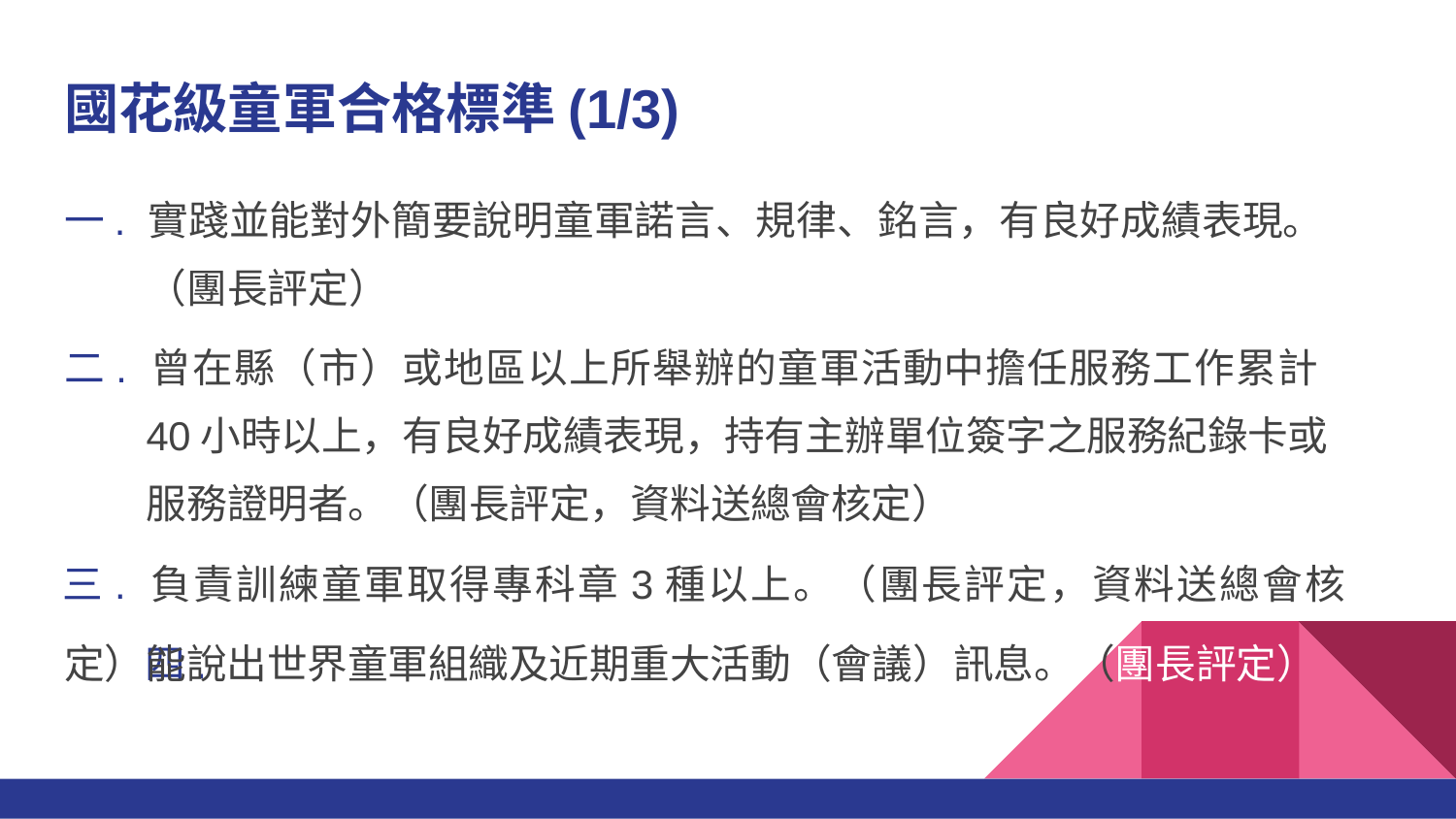

# 國花級童軍合格標準(1/3)
一.	實踐並能對外簡要說明童軍諾言、規律、銘言，有良好成績表現。
（團長評定）
二. 曾在縣（市）或地區以上所舉辦的童軍活動中擔任服務工作累計40小時以上，有良好成績表現，持有主辦單位簽字之服務紀錄卡或服務證明者。（團長評定，資料送總會核定）
三. 負責訓練童軍取得專科章3種以上。（團長評定，資料送總會核定）四.
能說出世界童軍組織及近期重大活動（會議）訊息。（團長評定）